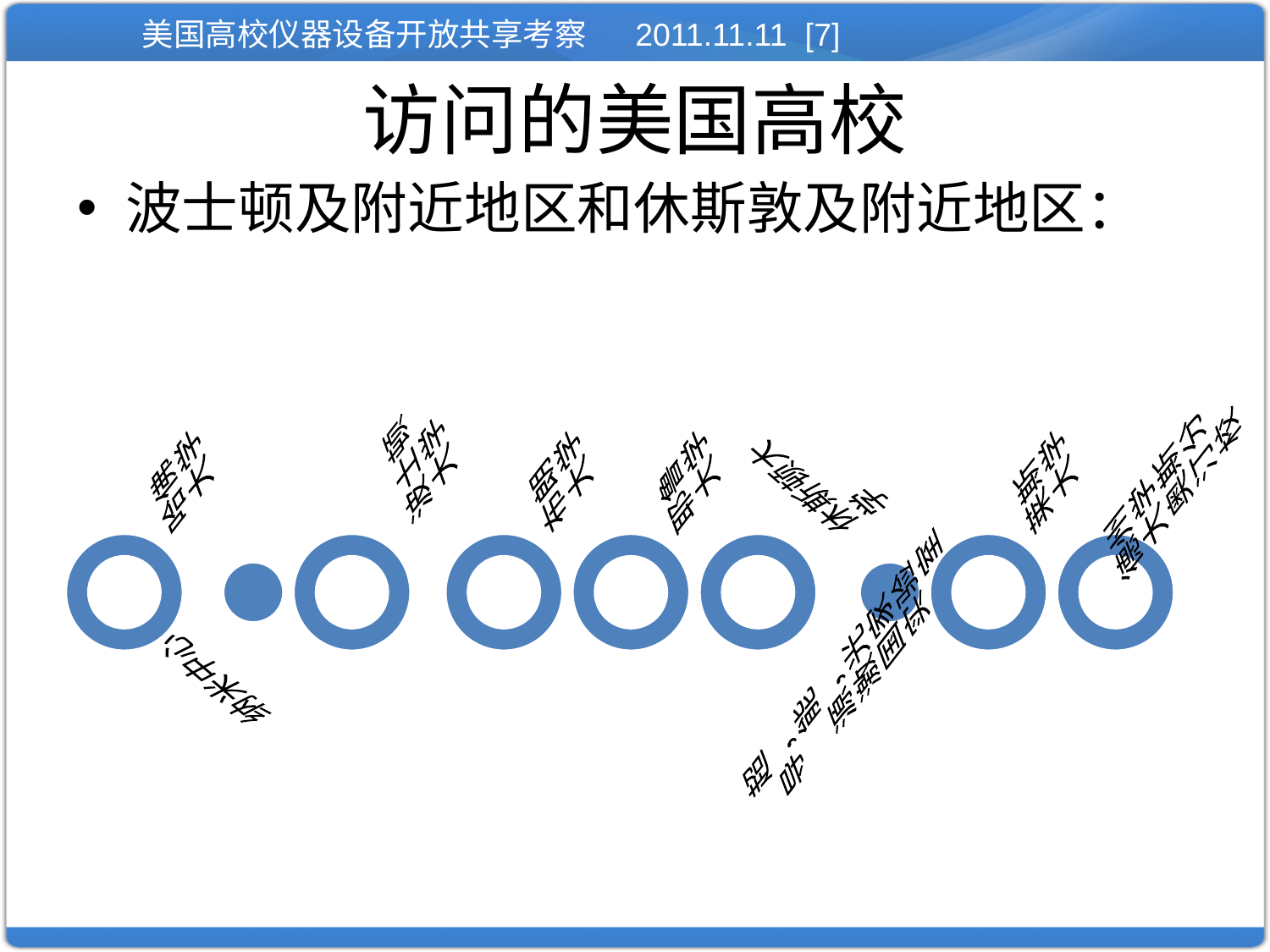

# 访问的美国高校
波士顿及附近地区和休斯敦及附近地区：

哈佛大学
纳米中心
波士顿大学
布朗大学
耶鲁大学
休斯顿大学
超导，能源，激光国家实验室
莱斯大学
德州大学奥斯汀分校